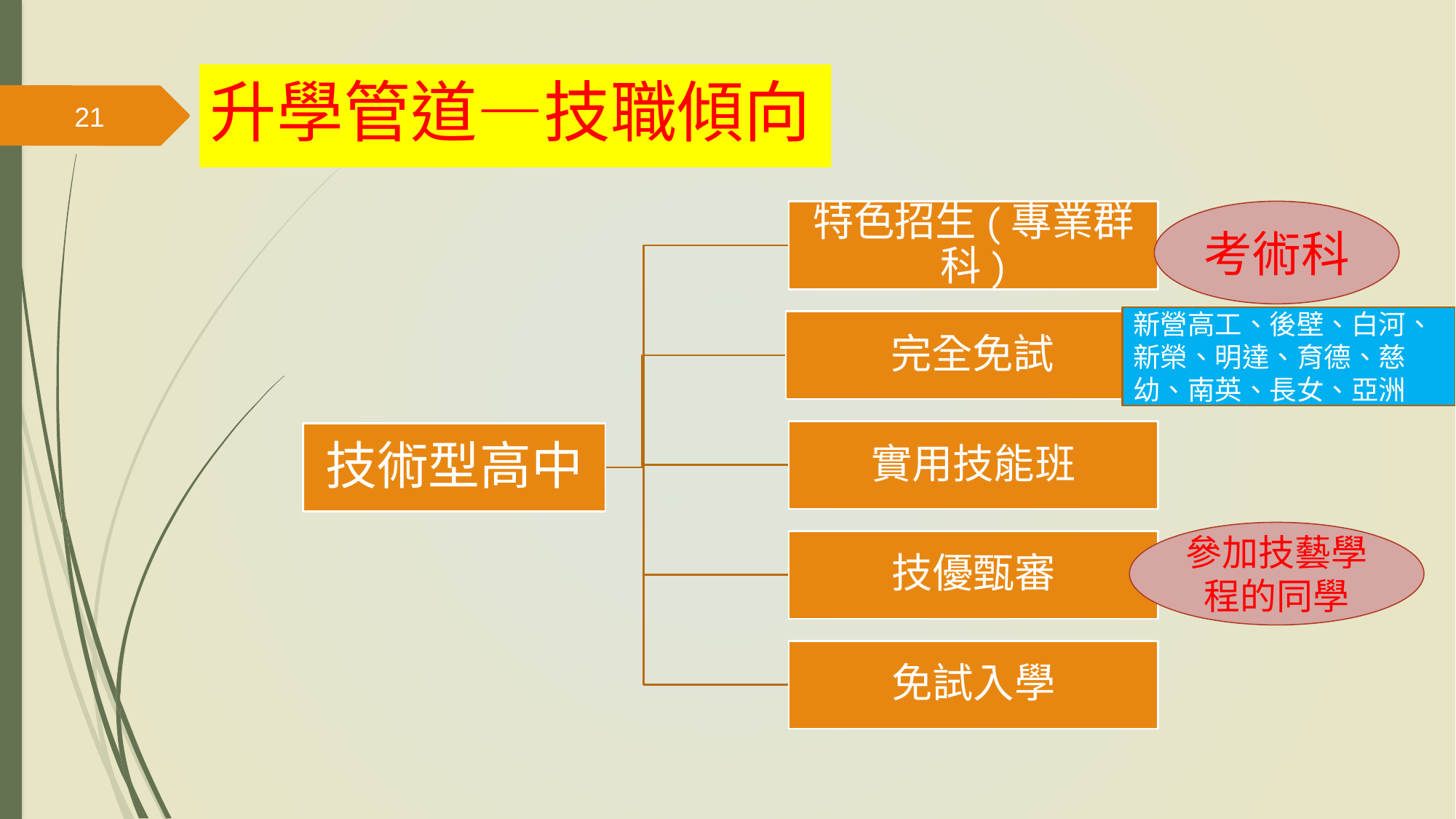

升學管道—技職傾向
21

技術型高中
特色招生(專業群科)
完全免試
實用技能班
技優甄審
免試入學
考術科
新營高工、後壁、白河、新榮、明達、育德、慈幼、南英、長女、亞洲
參加技藝學程的同學